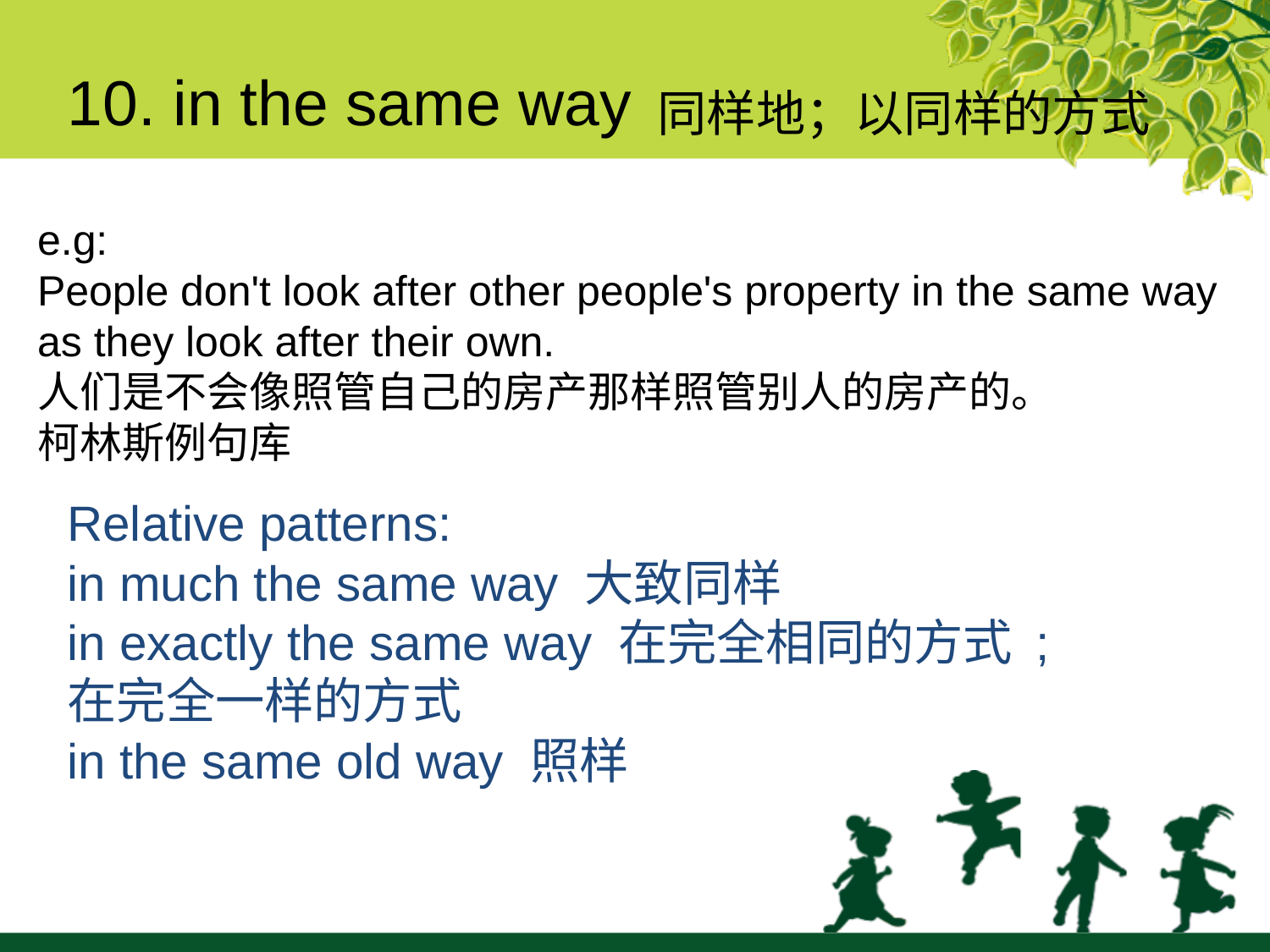

10. in the same way
同样地；以同样的方式
e.g:
People don't look after other people's property in the same way as they look after their own.
人们是不会像照管自己的房产那样照管别人的房产的。
柯林斯例句库
Relative patterns:
in much the same way 大致同样
in exactly the same way 在完全相同的方式 ; 在完全一样的方式
in the same old way 照样